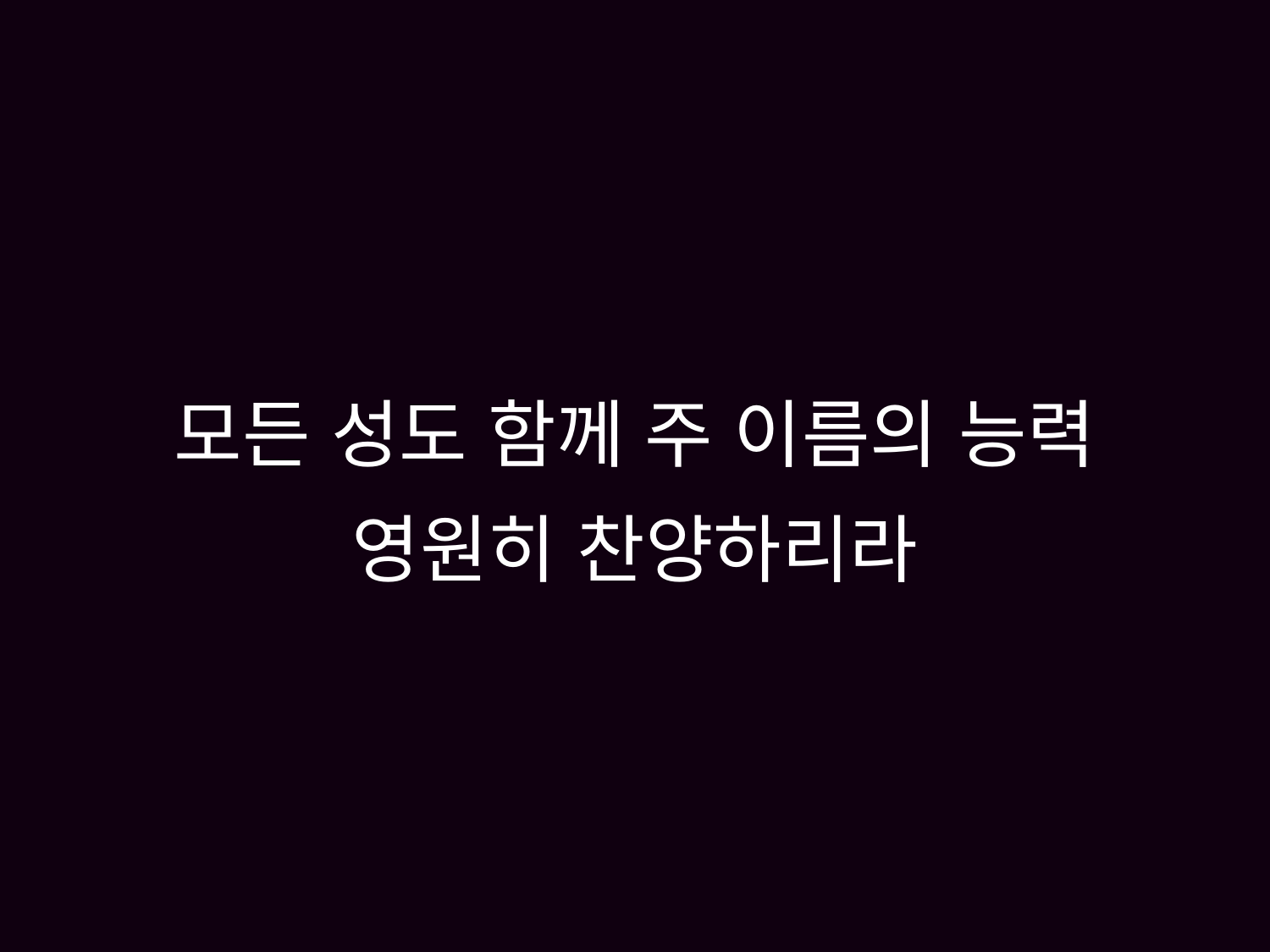

# 모든 성도 함께 주 이름의 능력 영원히 찬양하리라